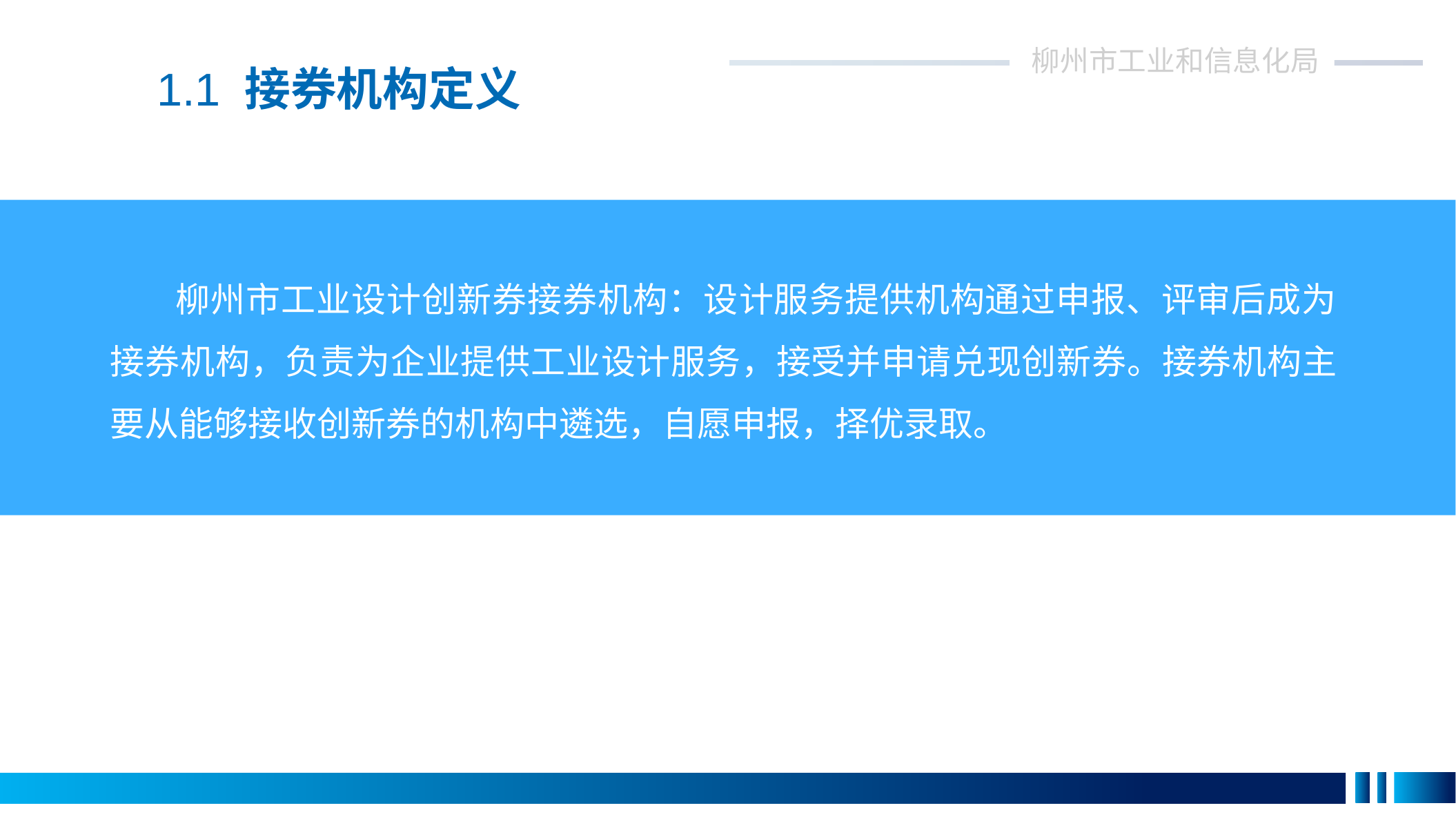

柳州市工业和信息化局

政策依据
基 1.1 接券机构定义

The policy basis

柳州市工业设计创新券接券机构：设计服务提供机构通过申报、评审后成为接券机构，负责为企业提供工业设计服务，接受并申请兑现创新券。接券机构主要从能够接收创新券的机构中遴选，自愿申报，择优录取。